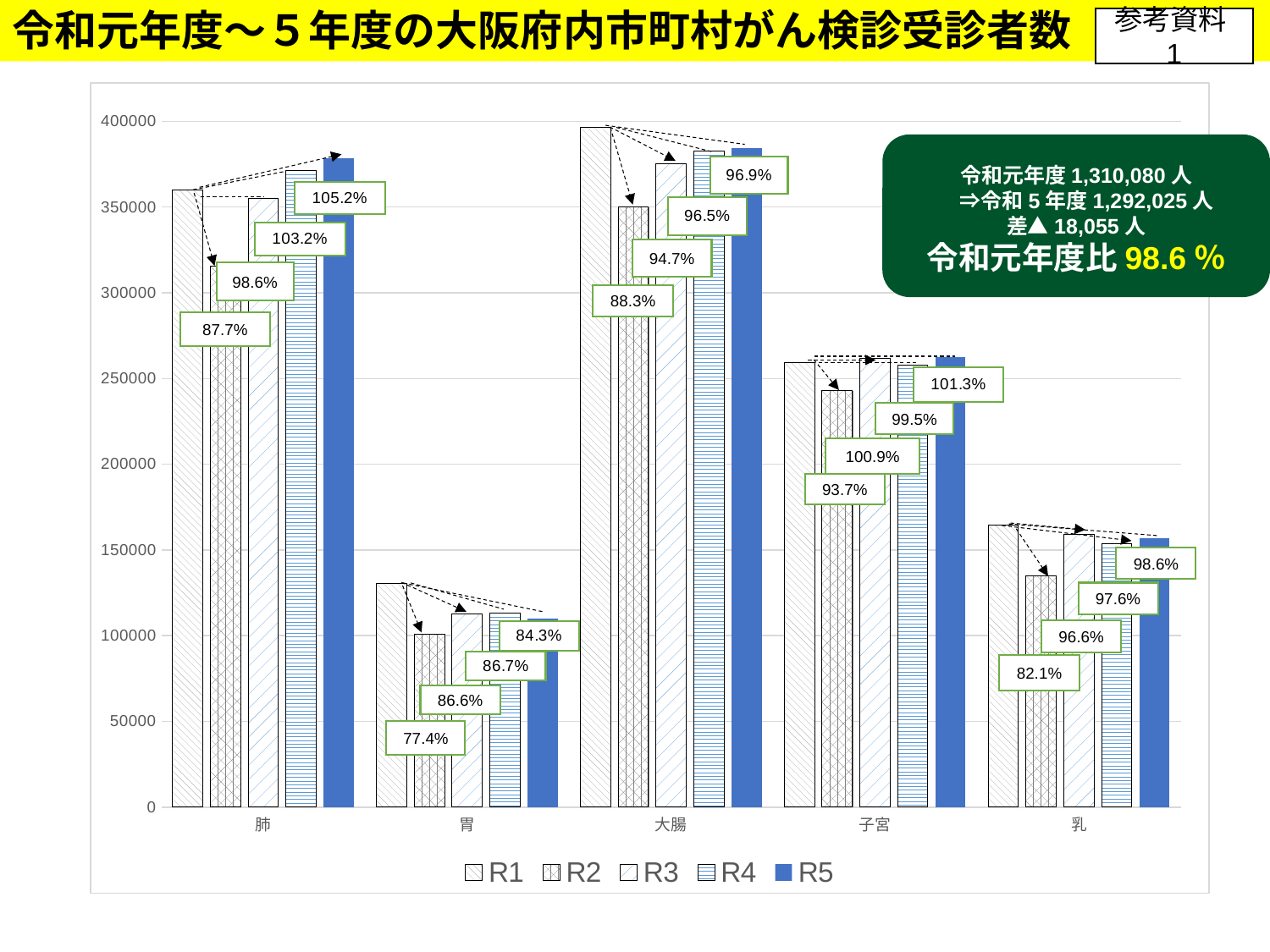

参考資料1
令和元年度～５年度の大阪府内市町村がん検診受診者数

### Chart

| Category | R1 | R2 | R3 |  | R5 |
|---|---|---|---|---|---|
| 肺 | 359808.0 | 315483.0 | 354948.0 | 371155.0 | 378413.0 |
| 胃 | 130302.0 | 100887.0 | 112832.0 | 113002.0 | 109905.0 |
| 大腸 | 396294.0 | 350059.0 | 375356.0 | 382499.0 | 384196.0 |
| 子宮 | 259227.0 | 242934.0 | 261618.0 | 257928.0 | 262502.0 |
| 乳 | 164449.0 | 135005.0 | 158873.0 | 153607.0 | 157009.0 |
令和元年度1,310,080人
　⇒令和5年度1,292,025人
差▲18,055人
令和元年度比98.6％
94.7%
98.6%
88.3%
87.7%
99.5%
100.9%
93.7%
98.6%
97.6%
96.6%
82.1%
86.6%
77.4%